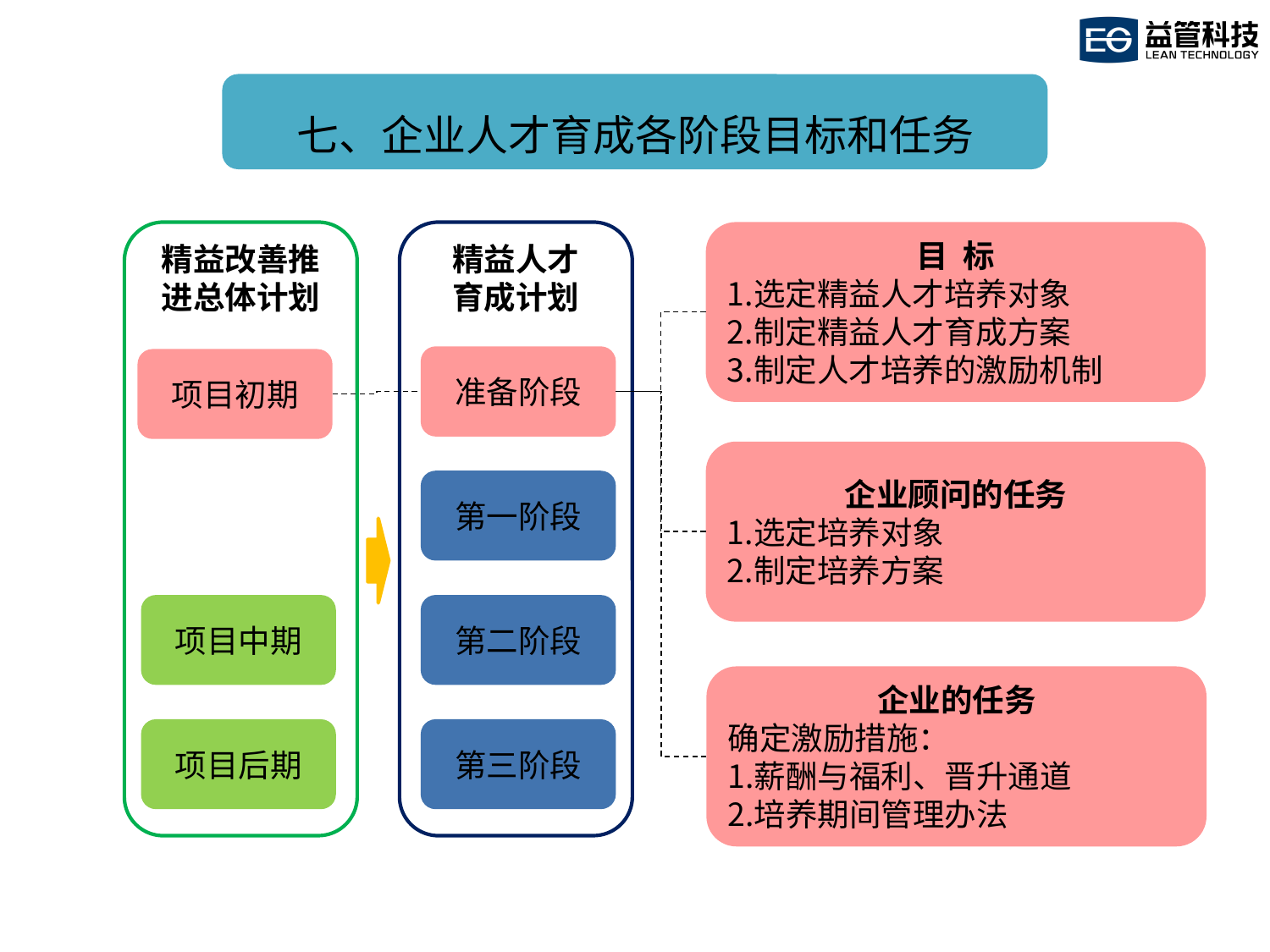

七、企业人才育成各阶段目标和任务
精益改善推进总体计划
精益人才
育成计划
目  标
选定精益人才培养对象
制定精益人才育成方案
制定人才培养的激励机制
准备阶段
项目初期
企业顾问的任务
选定培养对象
制定培养方案
第一阶段

项目中期
第二阶段
企业的任务
确定激励措施：
薪酬与福利、晋升通道
培养期间管理办法
项目后期
第三阶段